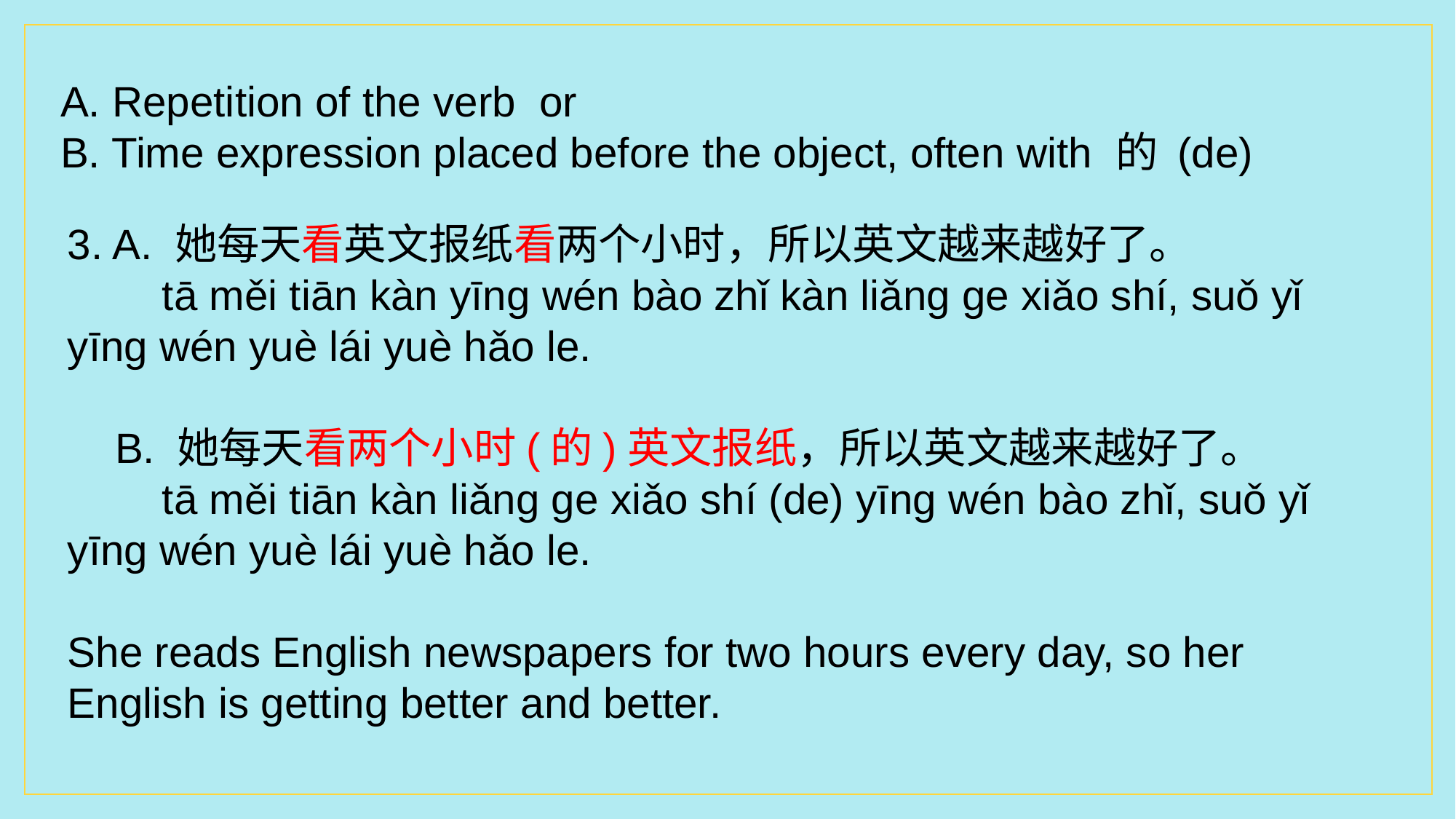

A. Repetition of the verb  or
B. Time expression placed before the object, often with 的 (de)
3. A. 她每天看英文报纸看两个小时，所以英文越来越好了。
        tā měi tiān kàn yīng wén bào zhǐ kàn liǎng ge xiǎo shí, suǒ yǐ yīng wén yuè lái yuè hǎo le.

    B. 她每天看两个小时(的)英文报纸，所以英文越来越好了。
        tā měi tiān kàn liǎng ge xiǎo shí (de) yīng wén bào zhǐ, suǒ yǐ yīng wén yuè lái yuè hǎo le.

She reads English newspapers for two hours every day, so her English is getting better and better.